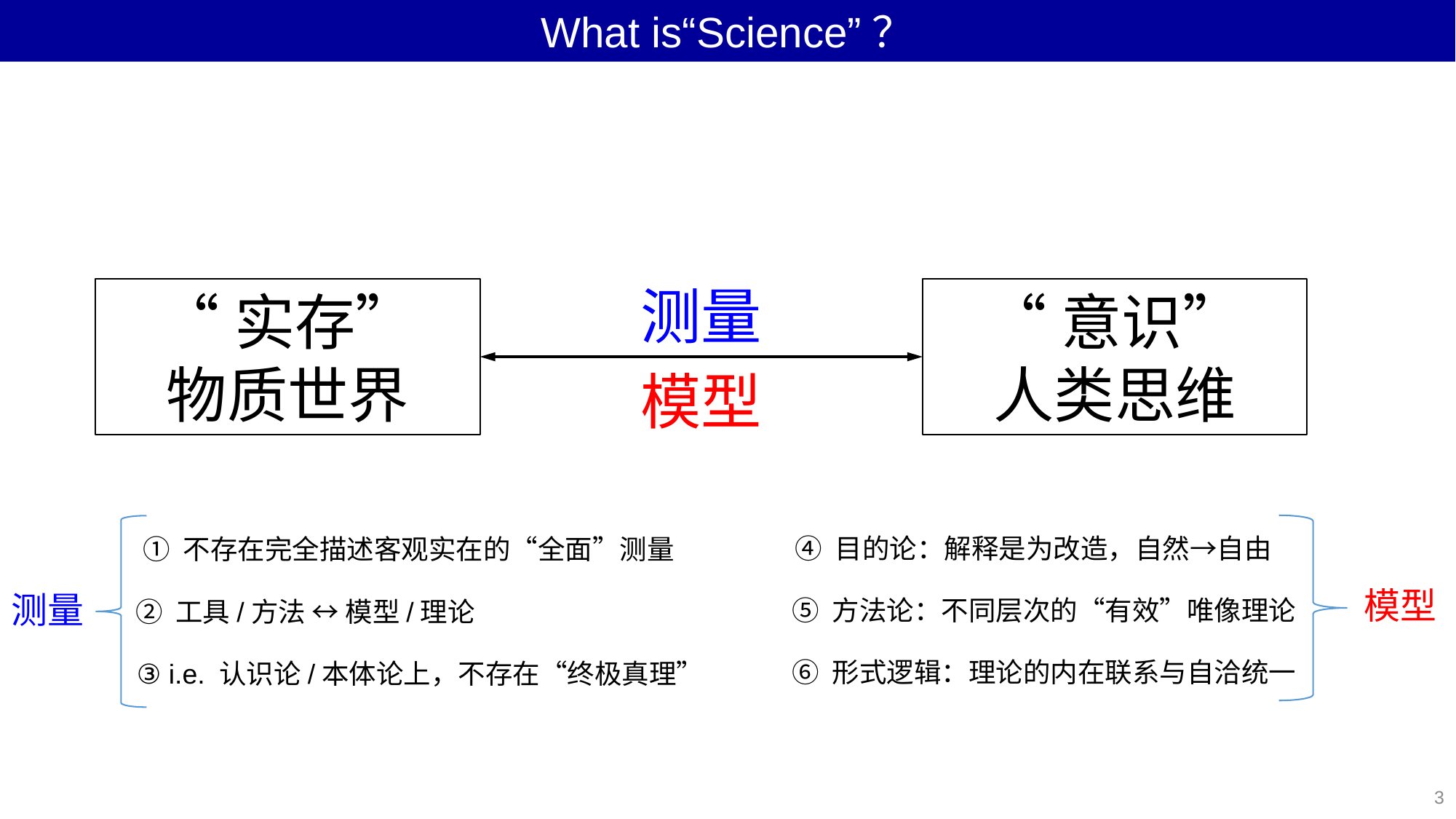

What is“Science”？
测量
模型
“意识”
人类思维
“实存”
物质世界

④ 目的论：解释是为改造，自然→自由
模型
⑤ 方法论：不同层次的“有效”唯像理论
⑥ 形式逻辑：理论的内在联系与自洽统一

① 不存在完全描述客观实在的“全面”测量
② 工具/方法 ↔ 模型/理论
③ i.e. 认识论/本体论上，不存在“终极真理”
测量
3